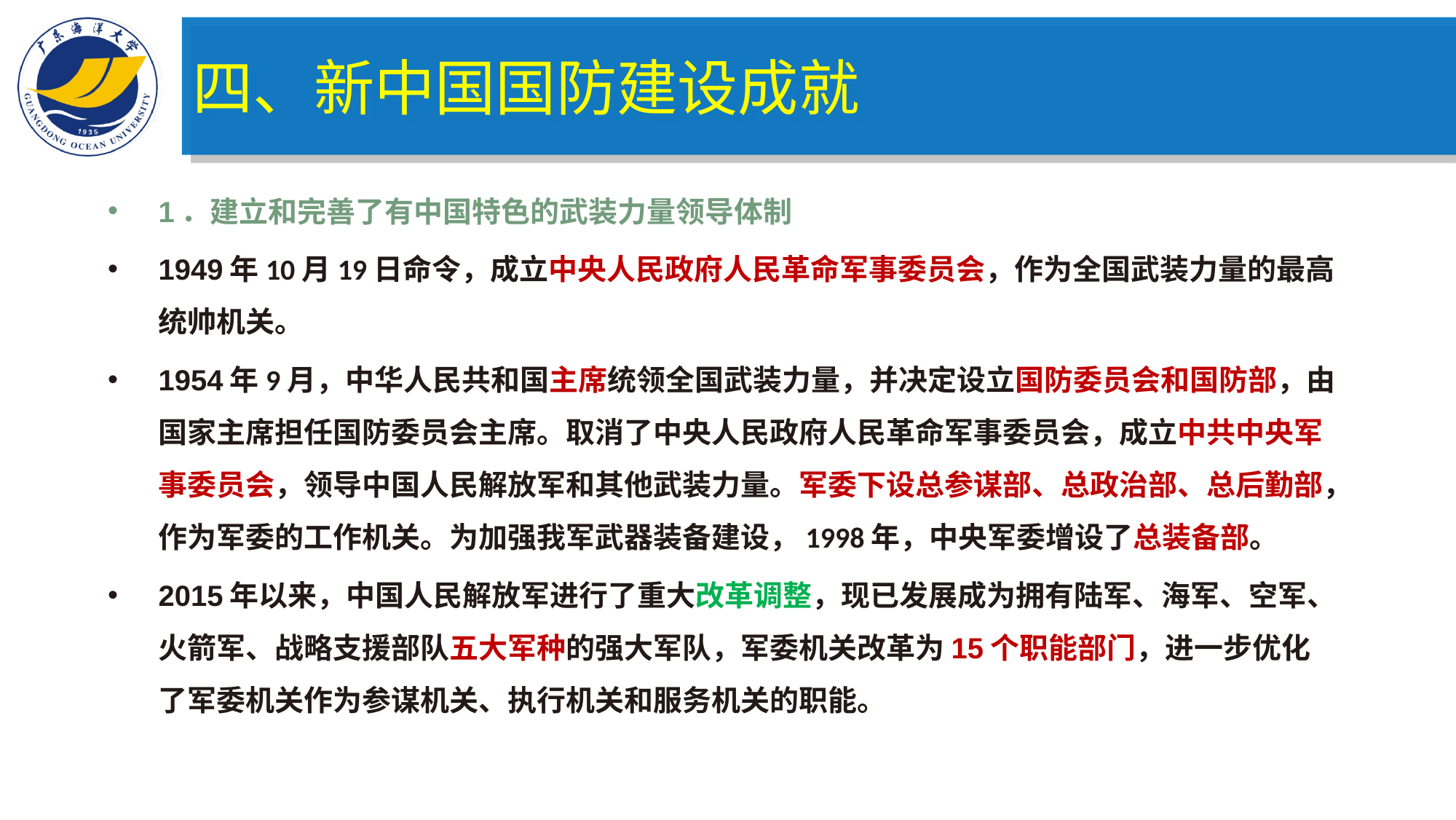

四、新中国国防建设成就
1．建立和完善了有中国特色的武装力量领导体制
1949年10月19日命令，成立中央人民政府人民革命军事委员会，作为全国武装力量的最高统帅机关。
1954年9月，中华人民共和国主席统领全国武装力量，并决定设立国防委员会和国防部，由国家主席担任国防委员会主席。取消了中央人民政府人民革命军事委员会，成立中共中央军事委员会，领导中国人民解放军和其他武装力量。军委下设总参谋部、总政治部、总后勤部，作为军委的工作机关。为加强我军武器装备建设，1998年，中央军委增设了总装备部。
2015年以来，中国人民解放军进行了重大改革调整，现已发展成为拥有陆军、海军、空军、火箭军、战略支援部队五大军种的强大军队，军委机关改革为15个职能部门，进一步优化了军委机关作为参谋机关、执行机关和服务机关的职能。